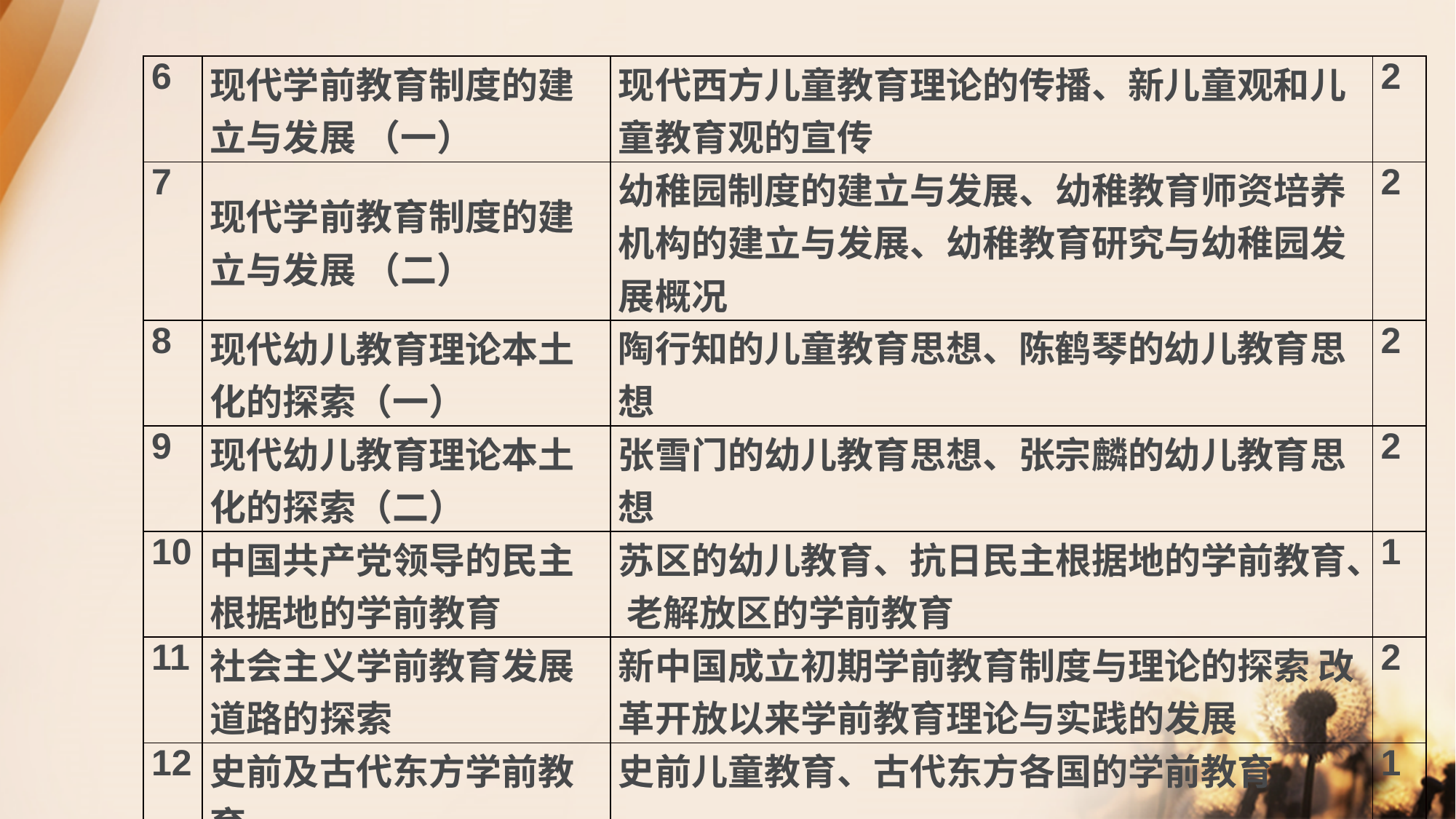

#
| 6 | 现代学前教育制度的建立与发展 （一） | 现代西方儿童教育理论的传播、新儿童观和儿童教育观的宣传 | 2 |
| --- | --- | --- | --- |
| 7 | 现代学前教育制度的建立与发展 （二） | 幼稚园制度的建立与发展、幼稚教育师资培养机构的建立与发展、幼稚教育研究与幼稚园发展概况 | 2 |
| 8 | 现代幼儿教育理论本土化的探索（一） | 陶行知的儿童教育思想、陈鹤琴的幼儿教育思想 | 2 |
| 9 | 现代幼儿教育理论本土化的探索（二） | 张雪门的幼儿教育思想、张宗麟的幼儿教育思想 | 2 |
| 10 | 中国共产党领导的民主根据地的学前教育 | 苏区的幼儿教育、抗日民主根据地的学前教育、 老解放区的学前教育 | 1 |
| 11 | 社会主义学前教育发展道路的探索 | 新中国成立初期学前教育制度与理论的探索 改革开放以来学前教育理论与实践的发展 | 2 |
| 12 | 史前及古代东方学前教育 | 史前儿童教育、古代东方各国的学前教育 | 1 |